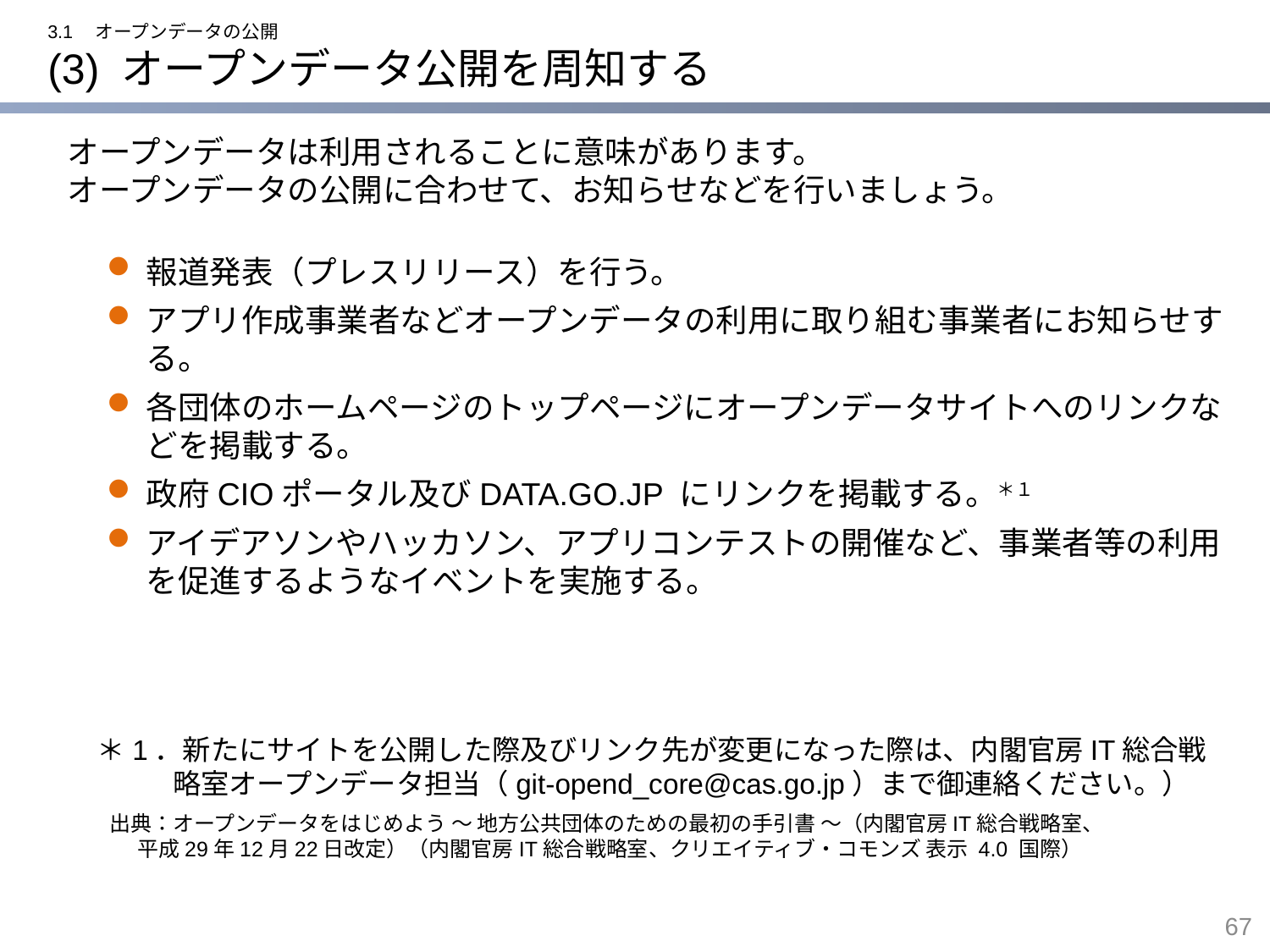

3.1　オープンデータの公開
# (3) オープンデータ公開を周知する
オープンデータは利用されることに意味があります。
オープンデータの公開に合わせて、お知らせなどを行いましょう。

報道発表（プレスリリース）を行う。
アプリ作成事業者などオープンデータの利用に取り組む事業者にお知らせする。
各団体のホームページのトップページにオープンデータサイトへのリンクなどを掲載する。
政府CIOポータル及びDATA.GO.JP にリンクを掲載する。＊１
アイデアソンやハッカソン、アプリコンテストの開催など、事業者等の利用を促進するようなイベントを実施する。
＊1．新たにサイトを公開した際及びリンク先が変更になった際は、内閣官房IT総合戦略室オープンデータ担当（git-opend_core@cas.go.jp）まで御連絡ください。）
出典：オープンデータをはじめよう ～ 地方公共団体のための最初の手引書 ～（内閣官房IT総合戦略室、
平成29年12月22日改定）（内閣官房IT総合戦略室、クリエイティブ・コモンズ 表示 4.0 国際）
67